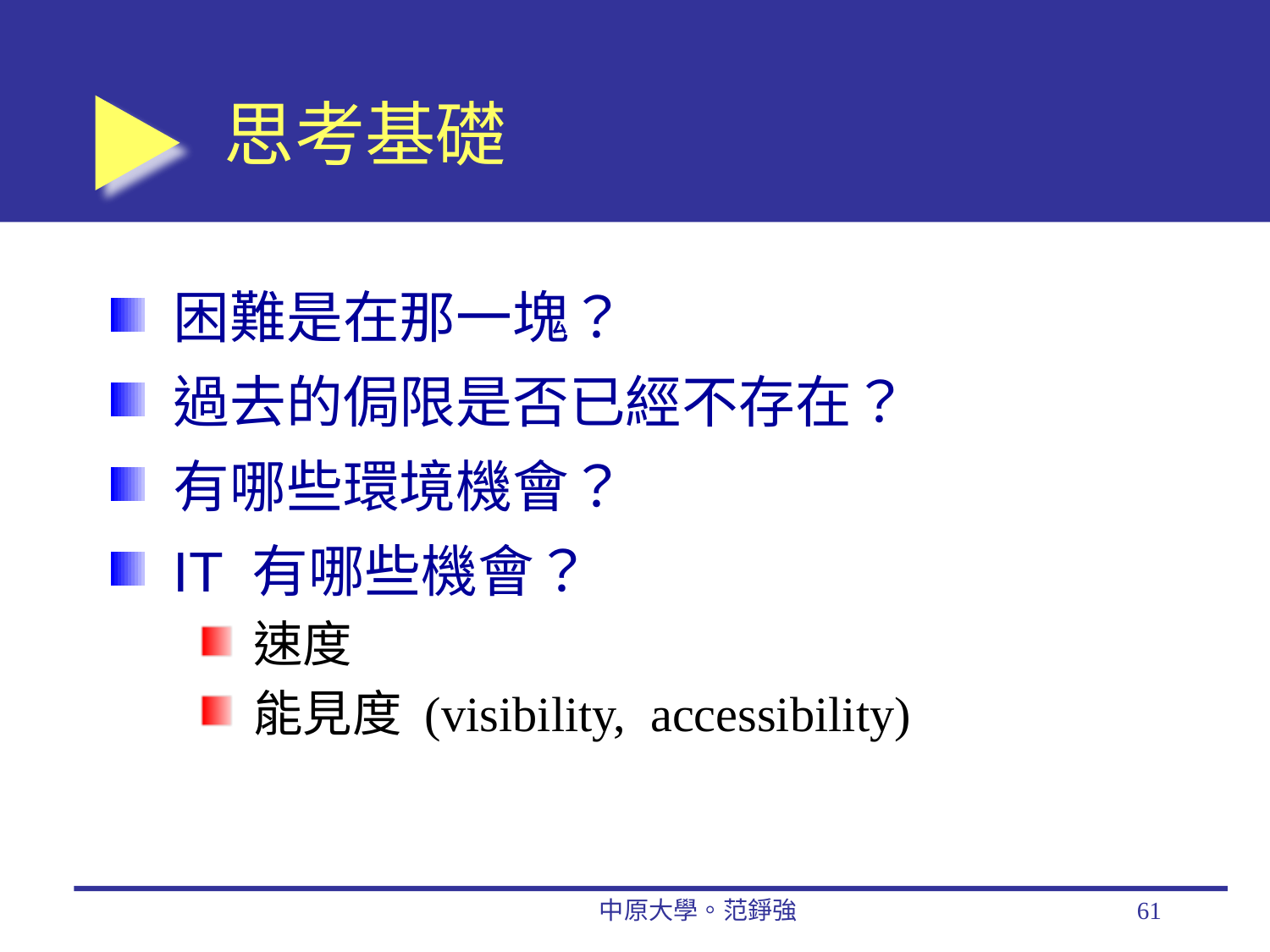

# 思考基礎
困難是在那一塊？
過去的侷限是否已經不存在？
有哪些環境機會？
IT 有哪些機會？
速度
能見度 (visibility,  accessibility)

中原大學。范錚強
61